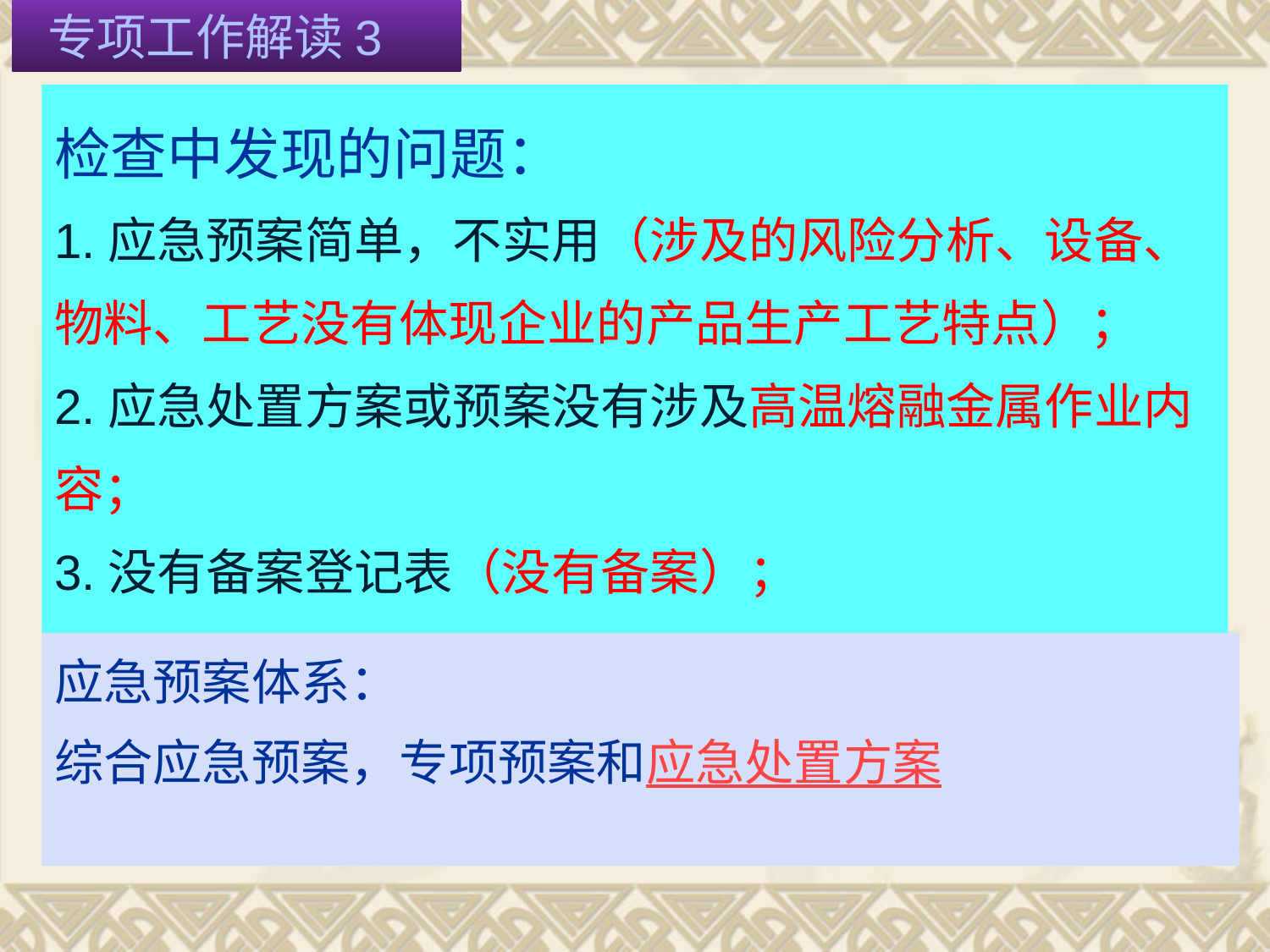

专项工作解读3
# 检查中发现的问题： 1.应急预案简单，不实用（涉及的风险分析、设备、物料、工艺没有体现企业的产品生产工艺特点）； 2.应急处置方案或预案没有涉及高温熔融金属作业内容； 3.没有备案登记表（没有备案）；

应急预案体系：
综合应急预案，专项预案和应急处置方案